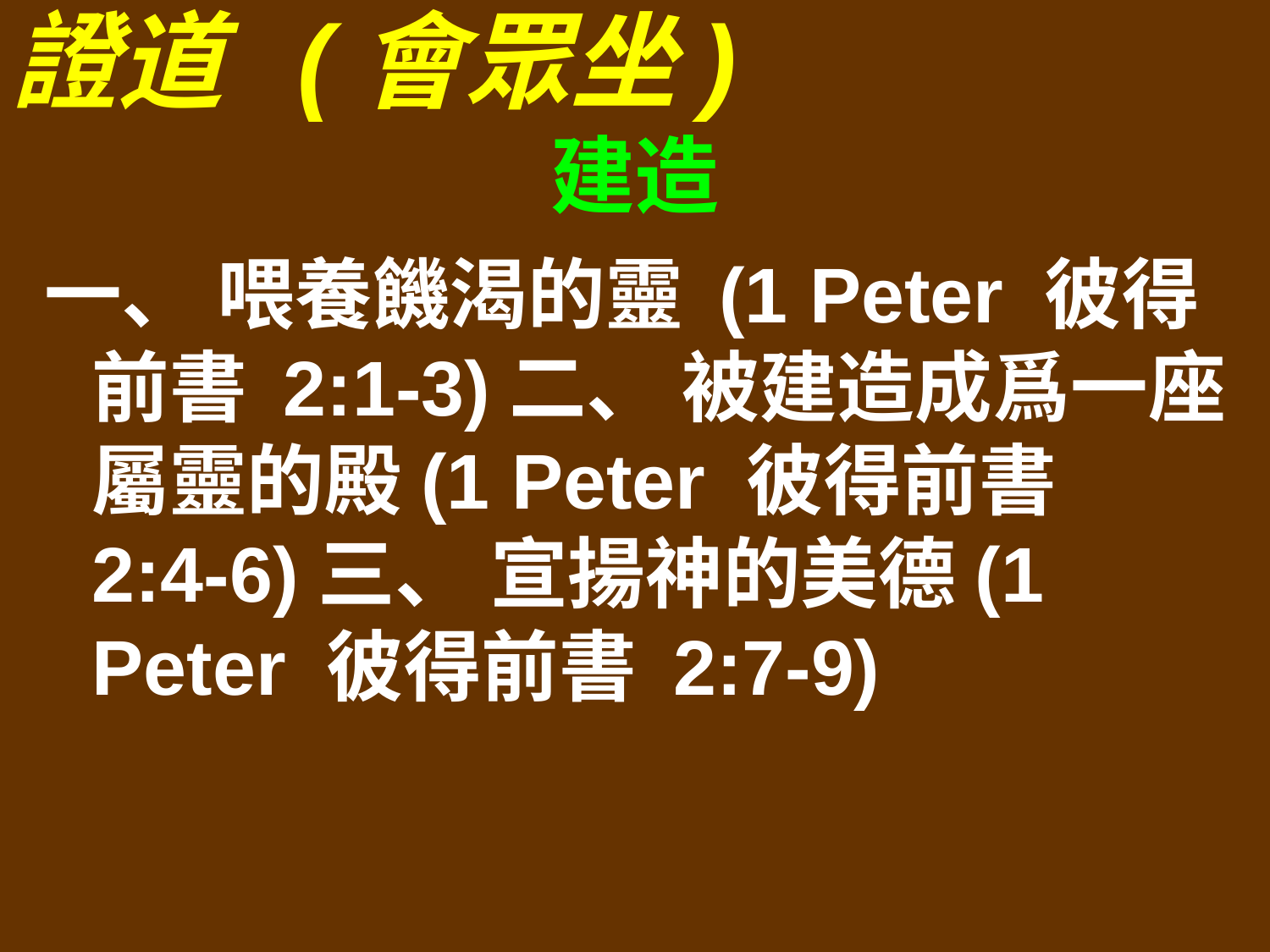

證道  (會眾坐)
建造
一、 喂養饑渴的靈 (1 Peter 彼得前書 2:1-3)二、 被建造成爲一座屬靈的殿(1 Peter 彼得前書 2:4-6)三、 宣揚神的美德(1 Peter 彼得前書 2:7-9)